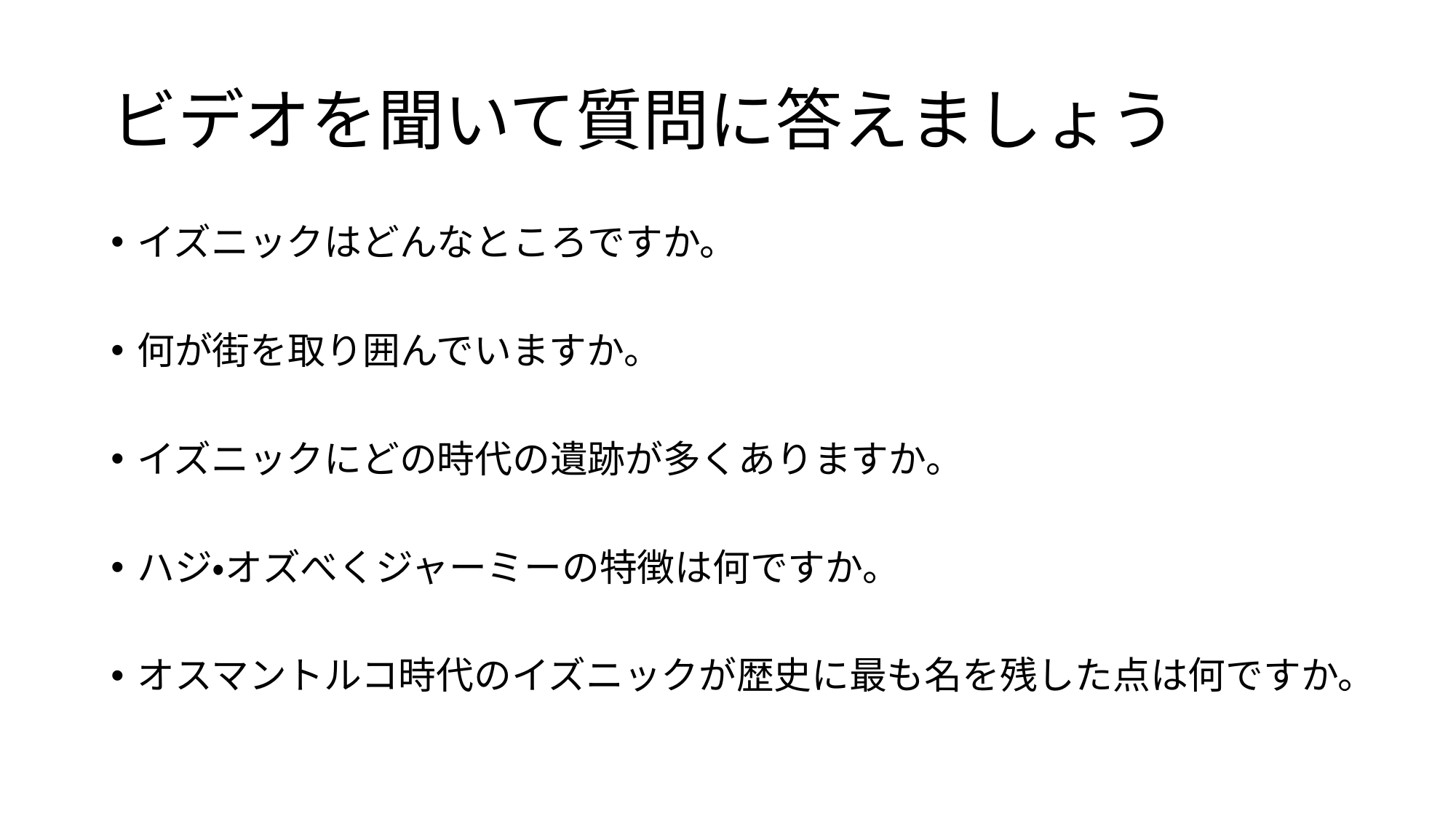

# ビデオを聞いて質問に答えましょう
イズニックはどんなところですか。

何が街を取り囲んでいますか。

イズニックにどの時代の遺跡が多くありますか。

ハジ・オズべくジャーミーの特徴は何ですか。

オスマントルコ時代のイズニックが歴史に最も名を残した点は何ですか。